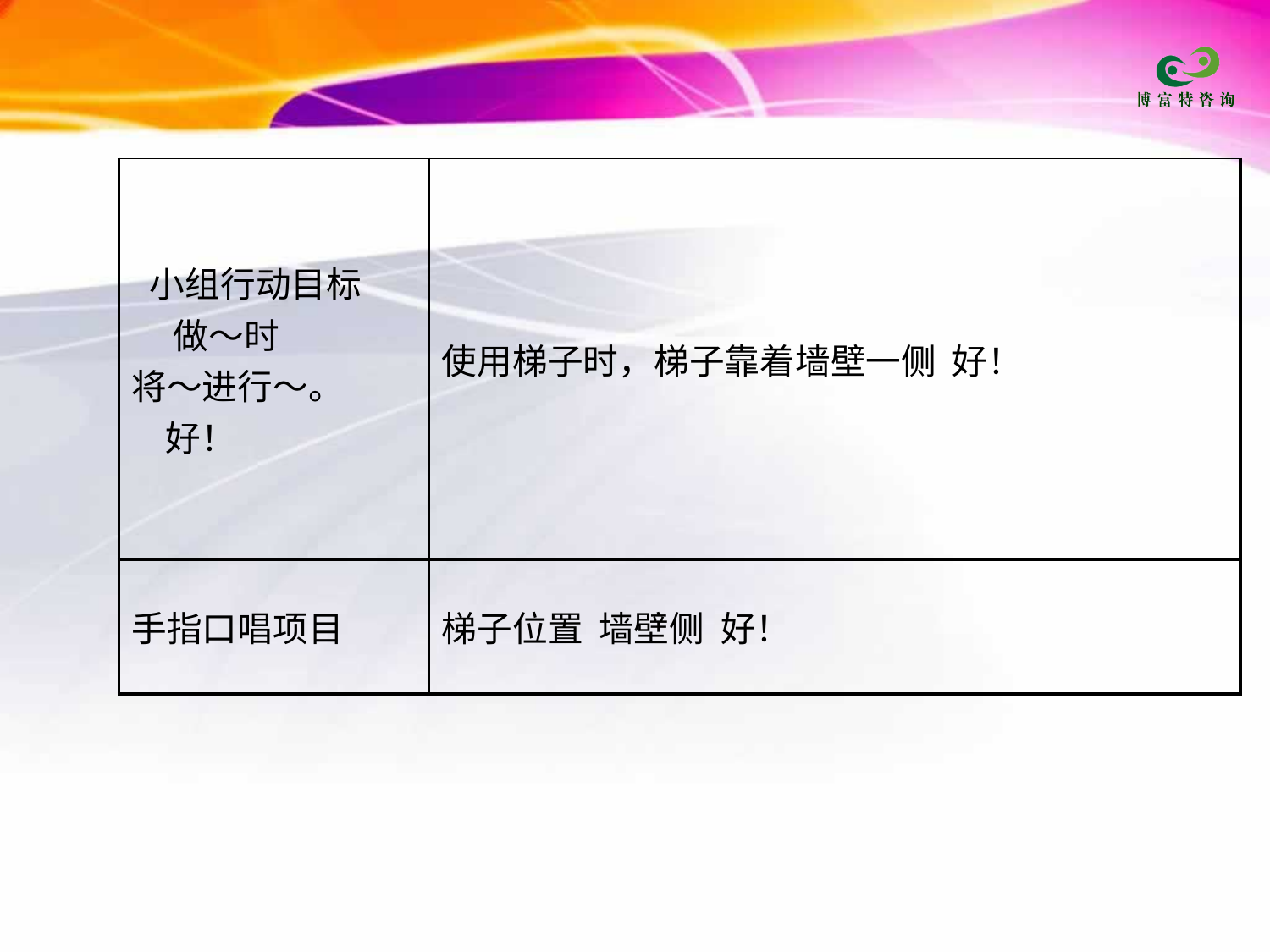

| 小组行动目标 做～时 将～进行～。 好！ | 使用梯子时，梯子靠着墙壁一侧 好！ |
| --- | --- |
| 手指口唱项目 | 梯子位置 墙壁侧 好！ |